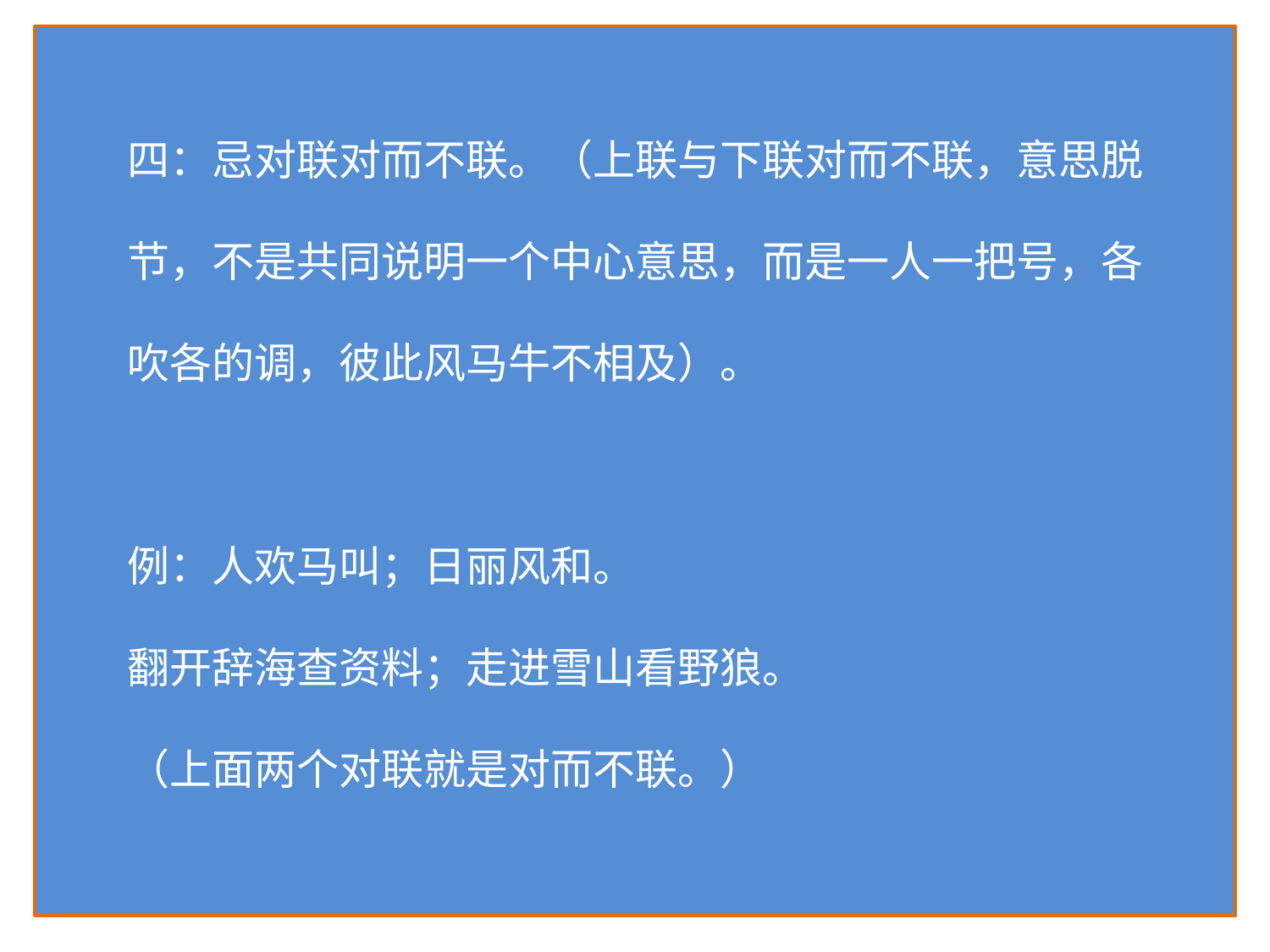

四：忌对联对而不联。（上联与下联对而不联，意思脱节，不是共同说明一个中心意思，而是一人一把号，各吹各的调，彼此风马牛不相及）。

例：人欢马叫；日丽风和。
翻开辞海查资料；走进雪山看野狼。
（上面两个对联就是对而不联。）